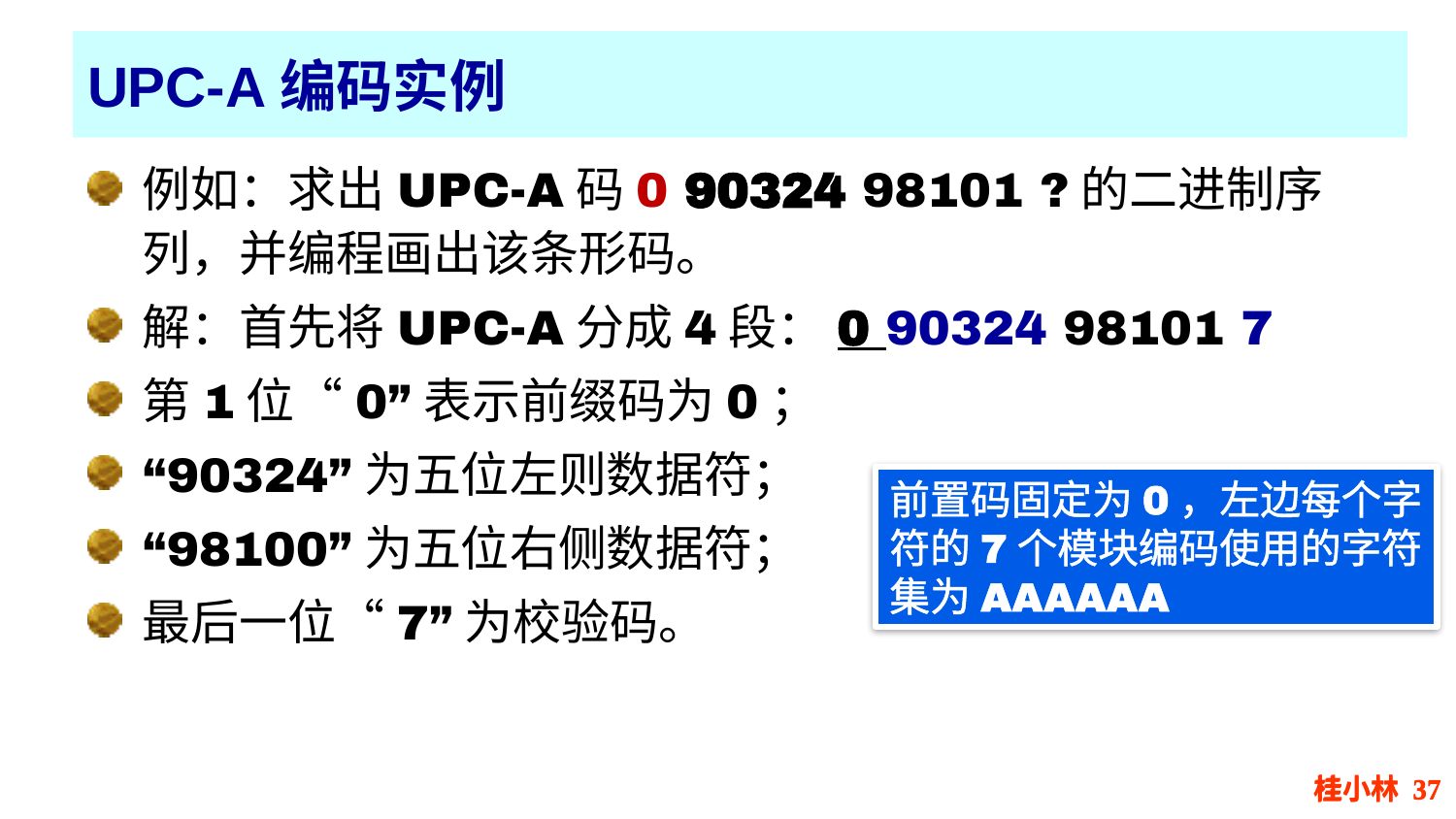

UPC-A编码实例
例如：求出UPC-A码0 90324 98101 ?的二进制序列，并编程画出该条形码。
解：首先将UPC-A分成4段：0 90324 98101 7
第1位“0”表示前缀码为0；
“90324”为五位左则数据符；
“98100”为五位右侧数据符；
最后一位“7”为校验码。
前置码固定为0，左边每个字符的7个模块编码使用的字符集为AAAAAA
桂小林 37
桂小林 37